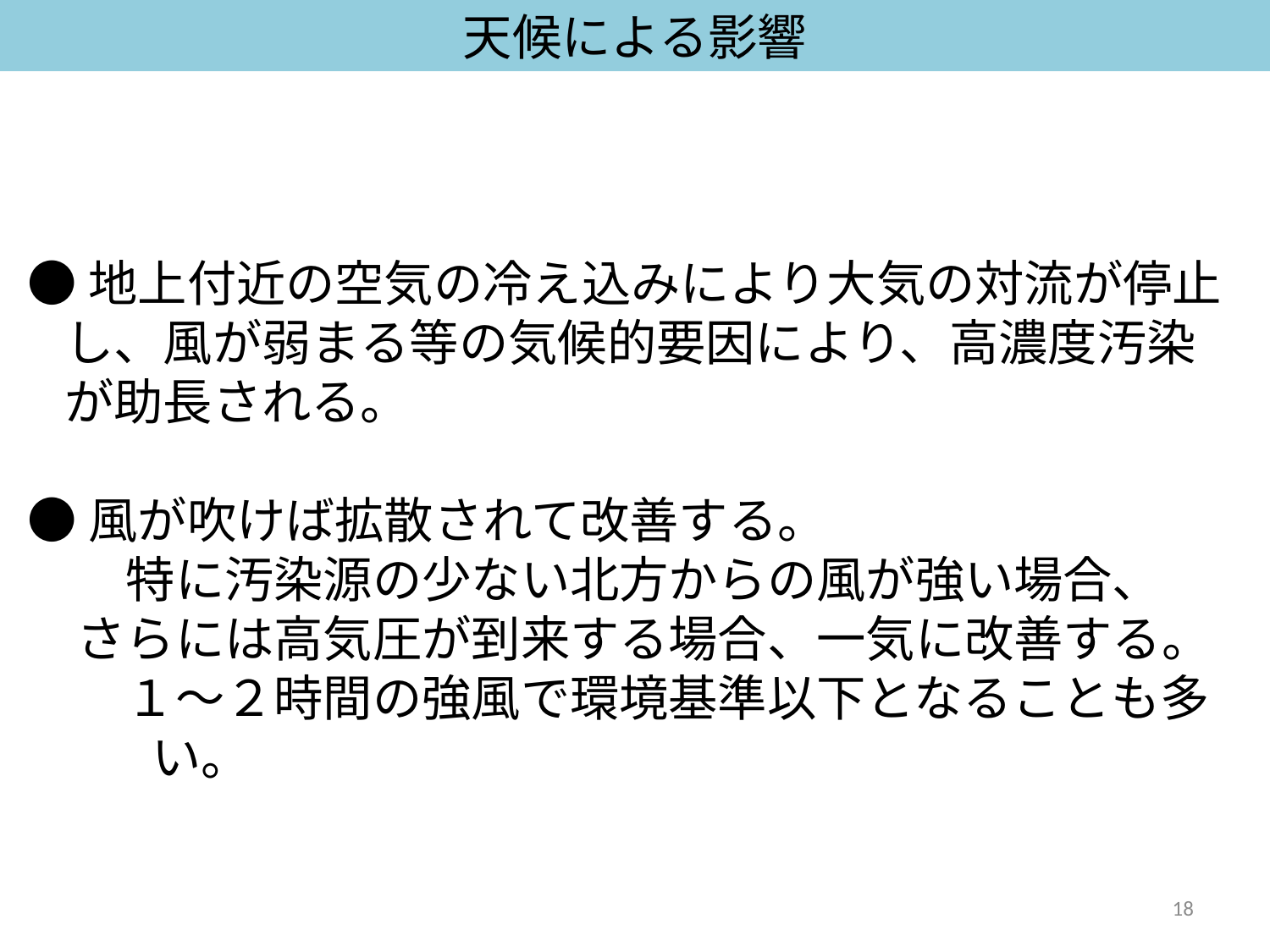

天候による影響
●地上付近の空気の冷え込みにより大気の対流が停止し、風が弱まる等の気候的要因により、高濃度汚染が助長される。

●風が吹けば拡散されて改善する。
　　特に汚染源の少ない北方からの風が強い場合、
　さらには高気圧が到来する場合、一気に改善する。
　　１～２時間の強風で環境基準以下となることも多い。
18